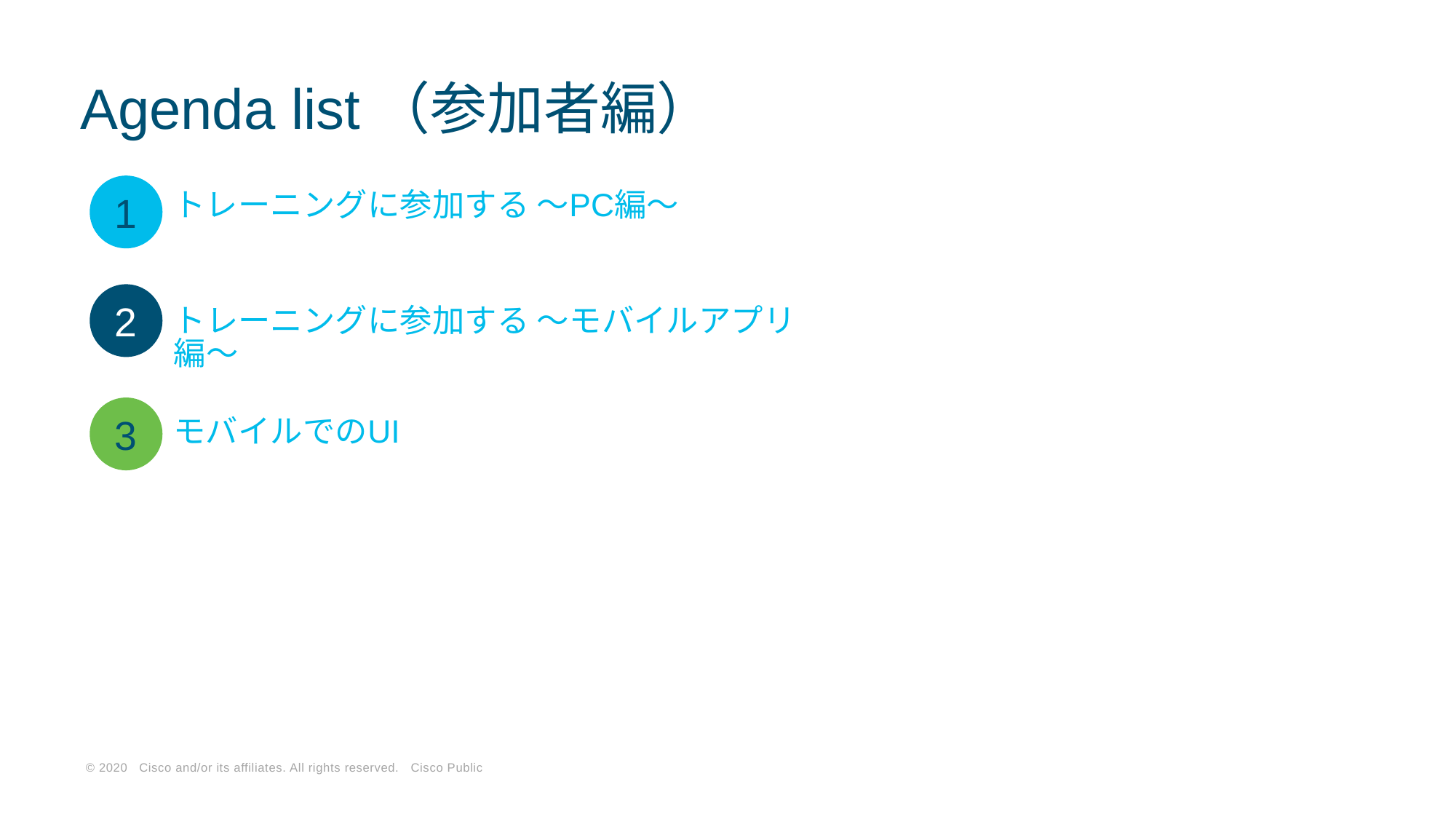

# Agenda list（参加者編）
1
トレーニングに参加する ～PC編～
2
トレーニングに参加する ～モバイルアプリ編～
3
モバイルでのUI